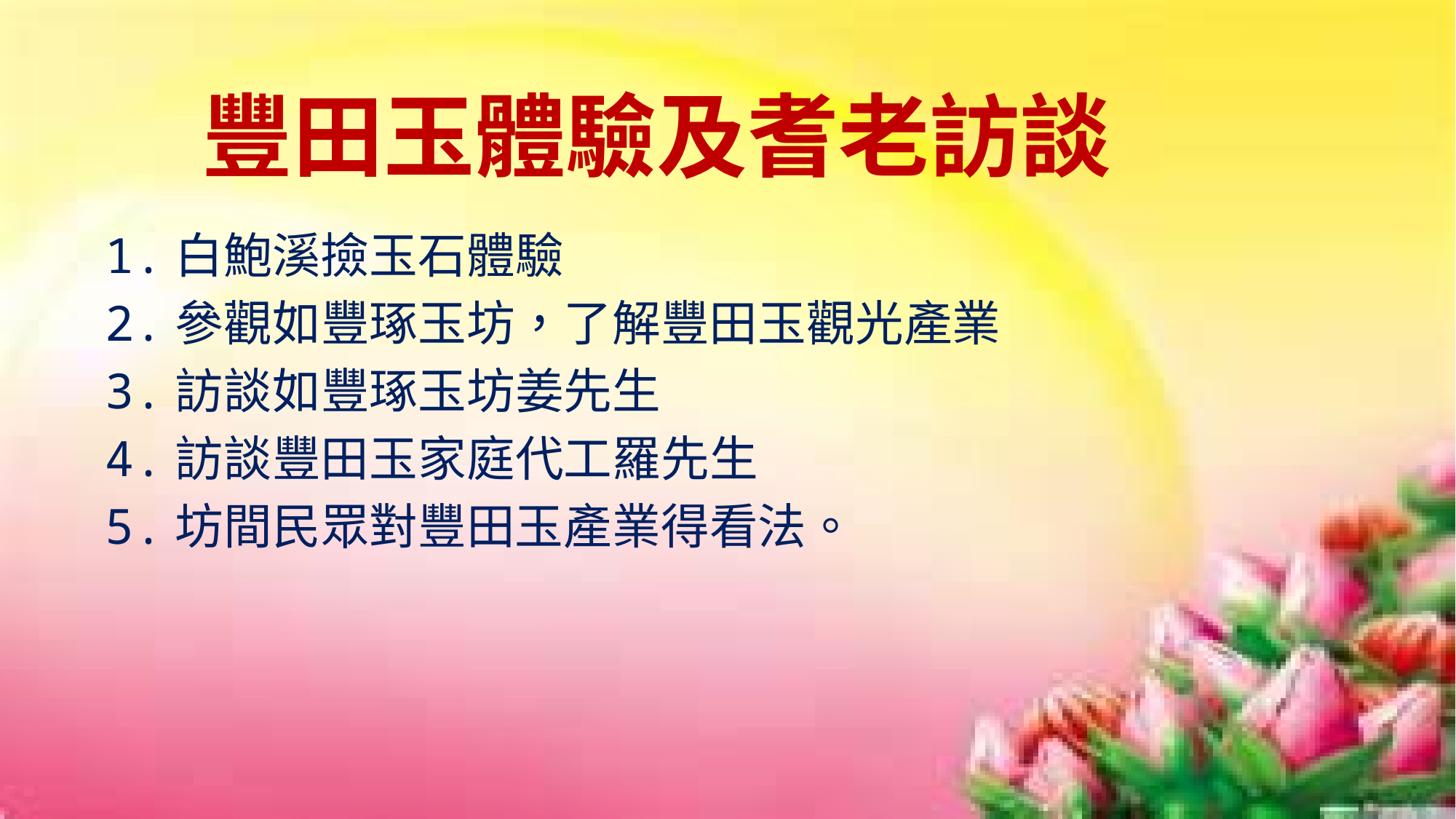

# 豐田玉體驗及耆老訪談
1.白鮑溪撿玉石體驗
2.參觀如豐琢玉坊，了解豐田玉觀光產業
3.訪談如豐琢玉坊姜先生
4.訪談豐田玉家庭代工羅先生
5.坊間民眾對豐田玉產業得看法。